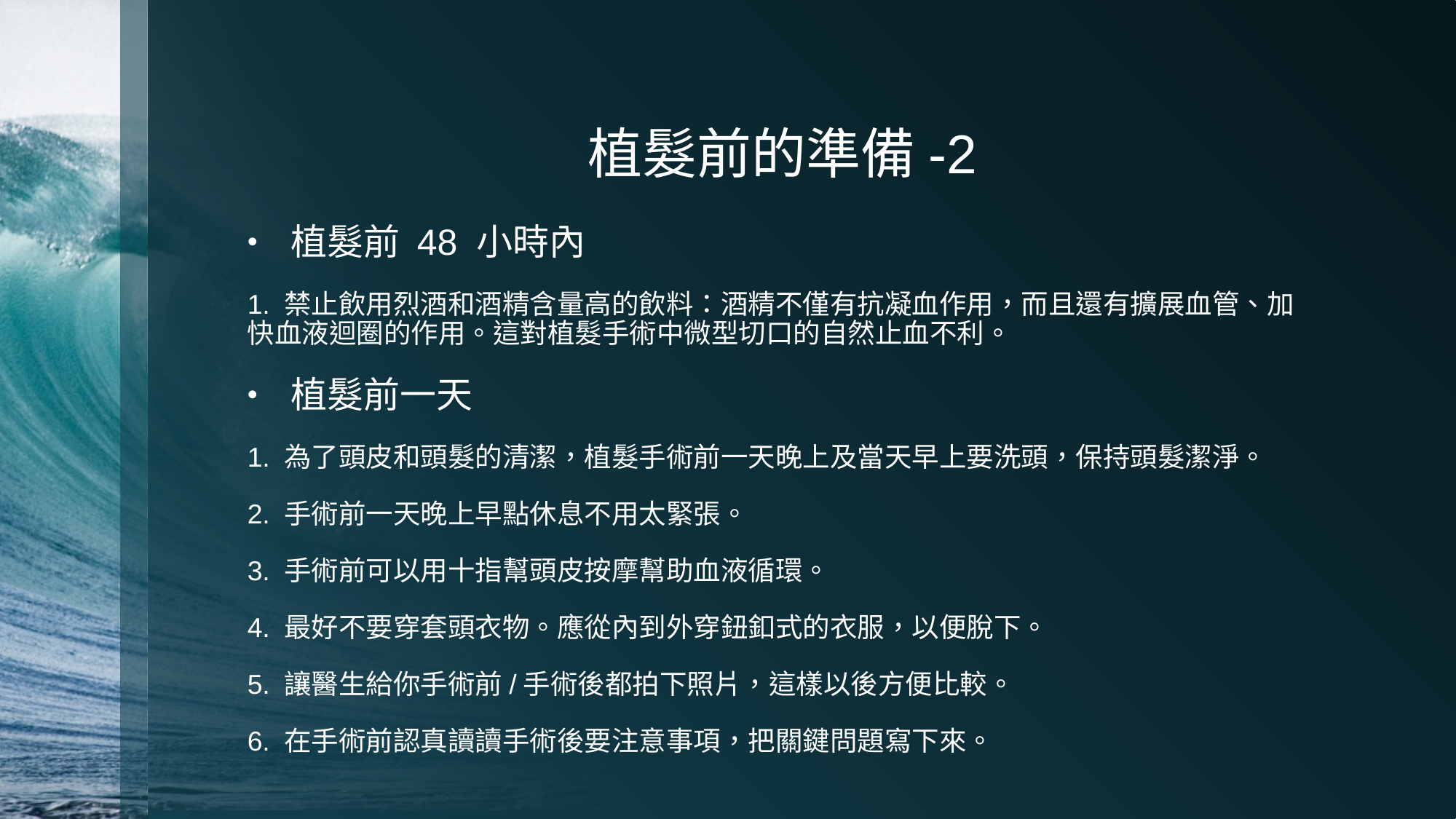

# 植髮前的準備-2
 植髮前 48 小時內
1. 禁止飲用烈酒和酒精含量高的飲料：酒精不僅有抗凝血作用，而且還有擴展血管、加快血液迴圈的作用。這對植髮手術中微型切口的自然止血不利。
 植髮前一天
1. 為了頭皮和頭髮的清潔，植髮手術前一天晚上及當天早上要洗頭，保持頭髮潔淨。
2. 手術前一天晚上早點休息不用太緊張。
3. 手術前可以用十指幫頭皮按摩幫助血液循環。
4. 最好不要穿套頭衣物。應從內到外穿鈕釦式的衣服，以便脫下。
5. 讓醫生給你手術前/手術後都拍下照片，這樣以後方便比較。
6. 在手術前認真讀讀手術後要注意事項，把關鍵問題寫下來。